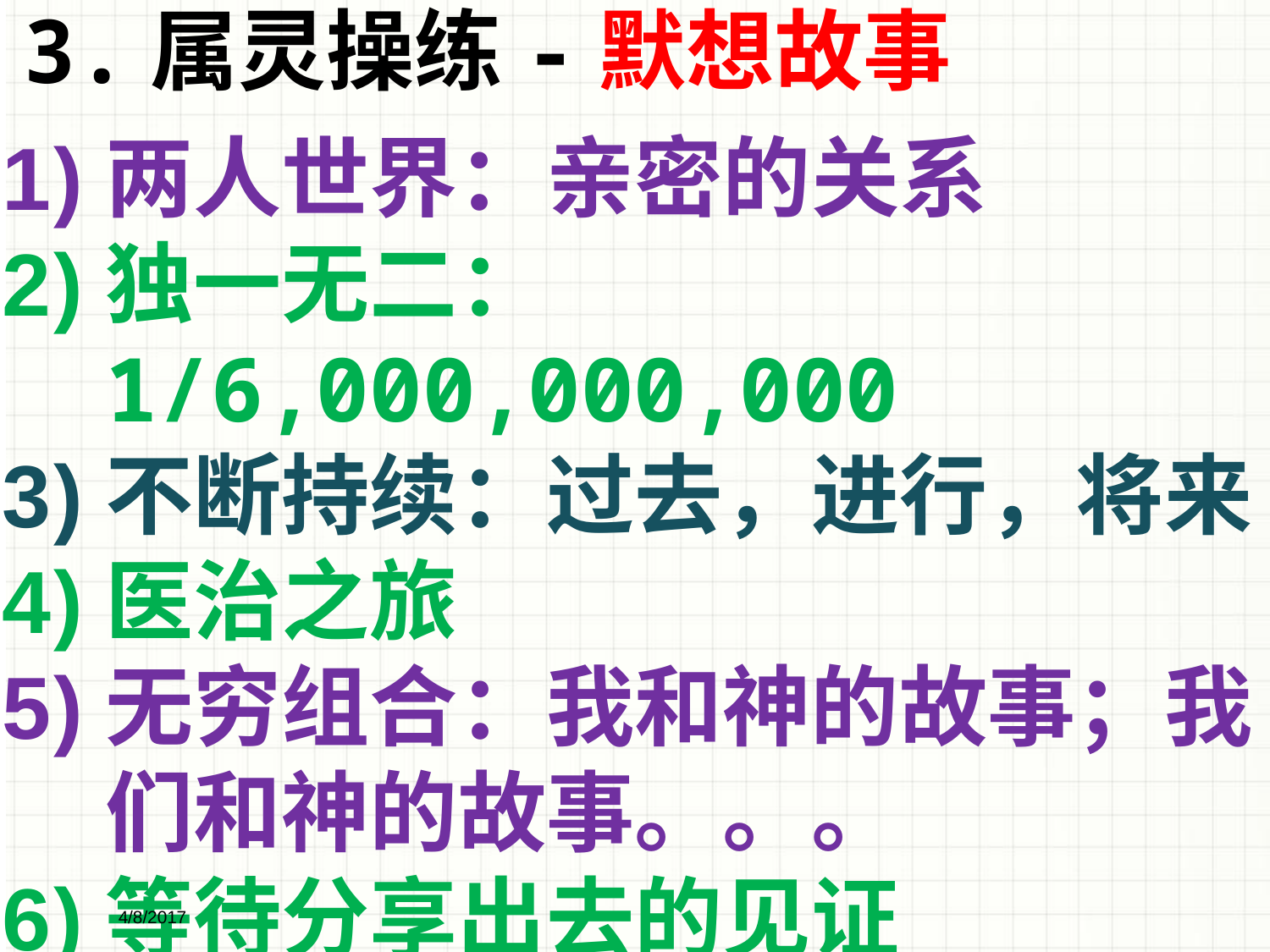

3.属灵操练-默想故事
两人世界：亲密的关系
独一无二：1/6,000,000,000
不断持续：过去，进行，将来
医治之旅
无穷组合：我和神的故事；我们和神的故事。。。
等待分享出去的见证
4/8/2017